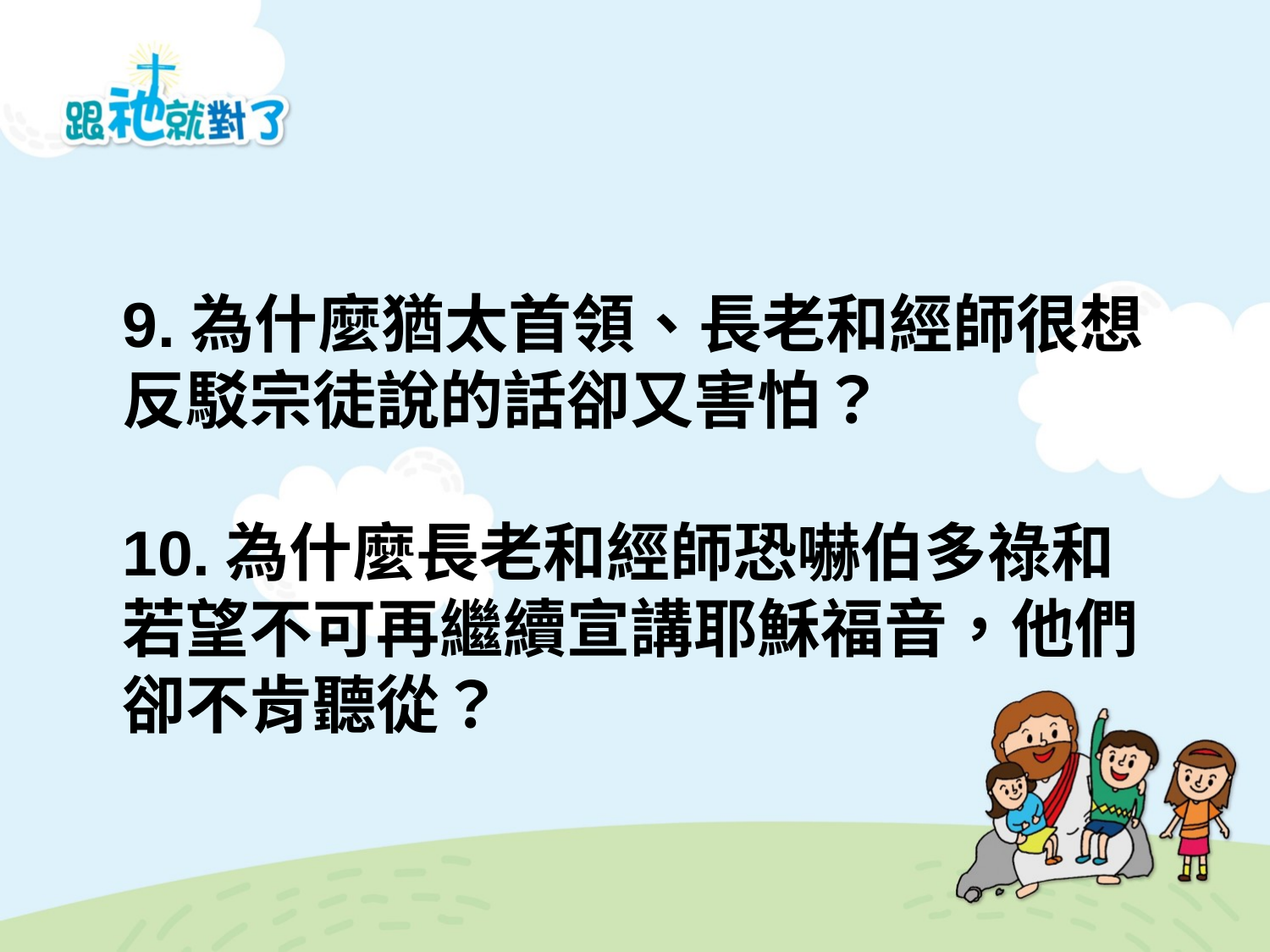

9.為什麼猶太首領、長老和經師很想反駁宗徒說的話卻又害怕？

10.為什麼長老和經師恐嚇伯多祿和若望不可再繼續宣講耶穌福音，他們卻不肯聽從？